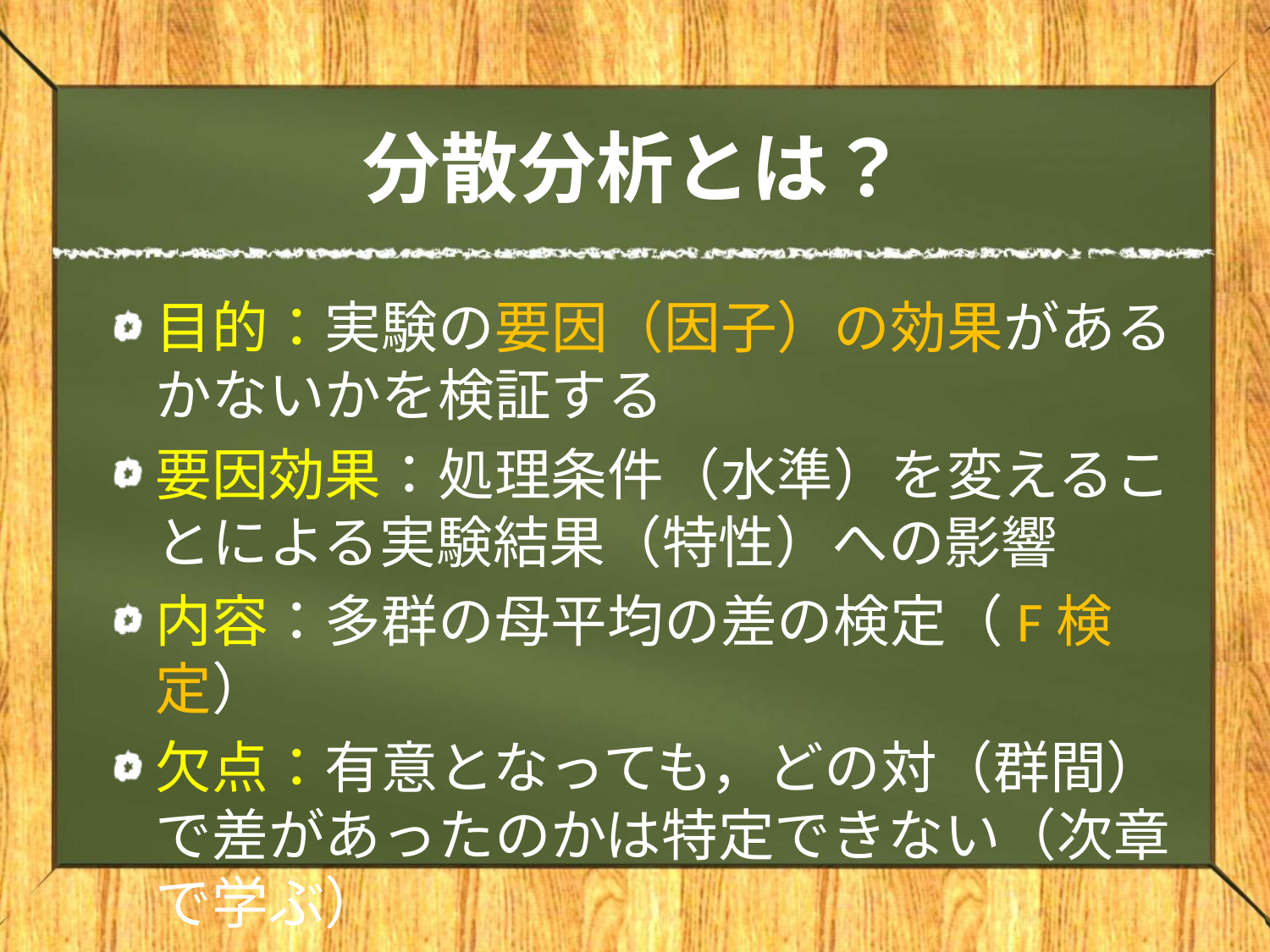

# 分散分析とは？
目的：実験の要因（因子）の効果があるかないかを検証する
要因効果：処理条件（水準）を変えることによる実験結果（特性）への影響
内容：多群の母平均の差の検定（F検定）
欠点：有意となっても，どの対（群間）で差があったのかは特定できない（次章で学ぶ）